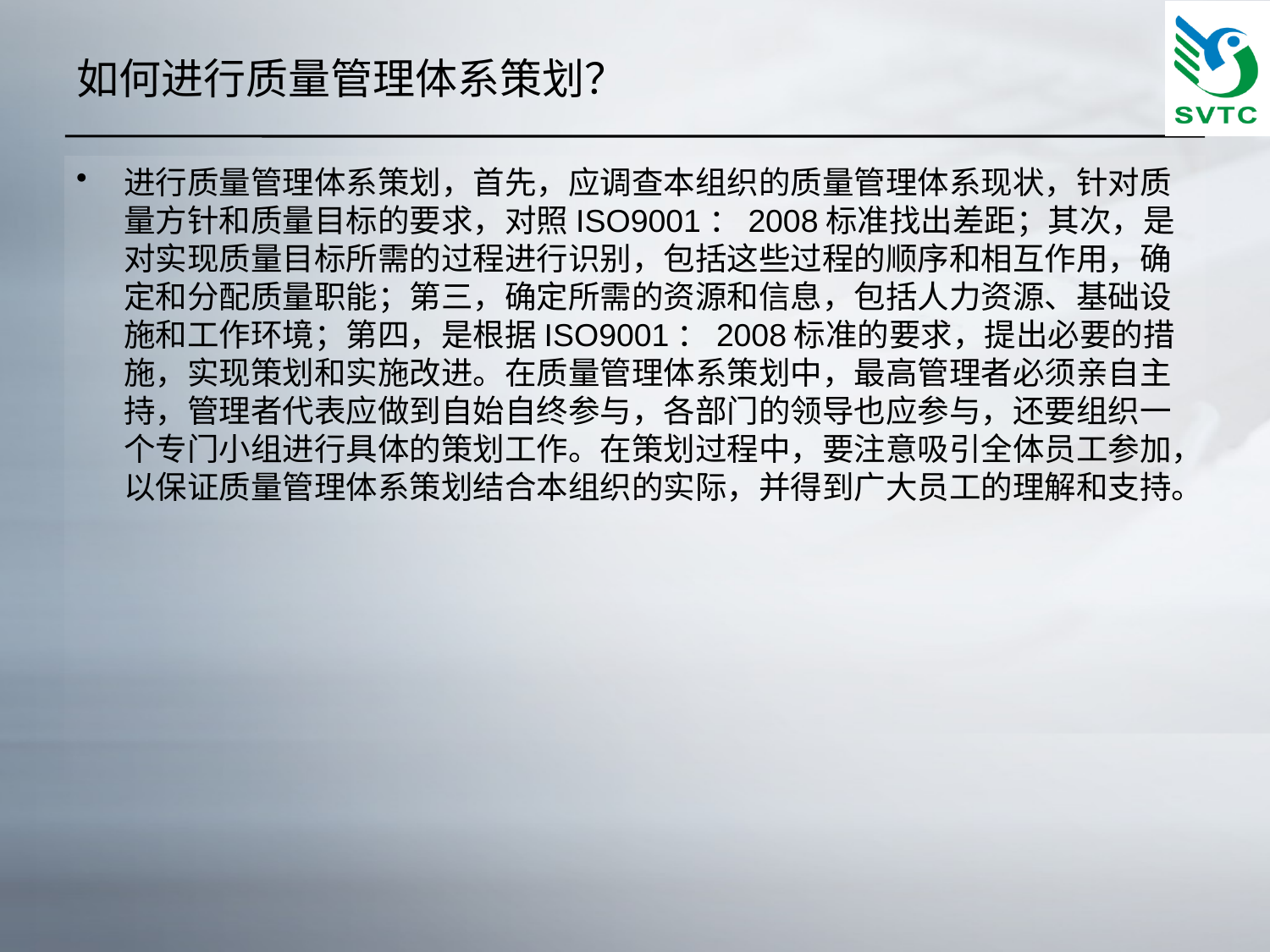

# 如何进行质量管理体系策划？
进行质量管理体系策划，首先，应调查本组织的质量管理体系现状，针对质量方针和质量目标的要求，对照ISO9001：2008标准找出差距；其次，是对实现质量目标所需的过程进行识别，包括这些过程的顺序和相互作用，确定和分配质量职能；第三，确定所需的资源和信息，包括人力资源、基础设施和工作环境；第四，是根据ISO9001：2008标准的要求，提出必要的措施，实现策划和实施改进。在质量管理体系策划中，最高管理者必须亲自主持，管理者代表应做到自始自终参与，各部门的领导也应参与，还要组织一个专门小组进行具体的策划工作。在策划过程中，要注意吸引全体员工参加，以保证质量管理体系策划结合本组织的实际，并得到广大员工的理解和支持。